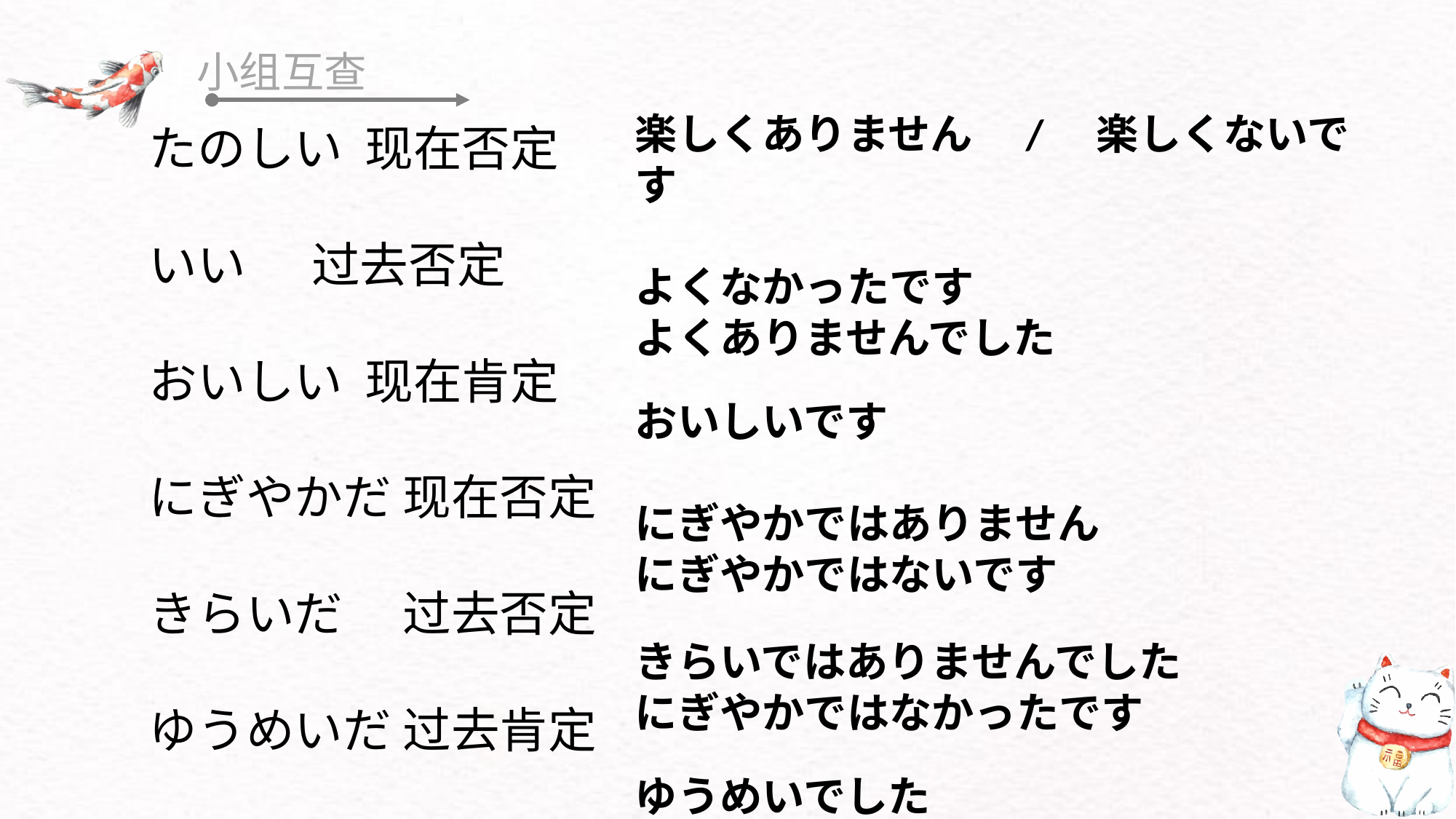

小组互查
楽しくありません　/　楽しくないです

よくなかったです
よくありませんでした

おいしいです

にぎやかではありません
にぎやかではないです

きらいではありませんでした
にぎやかではなかったです

ゆうめいでした

たのしい  现在否定

いい      过去否定

おいしい  现在肯定

にぎやかだ 现在否定

きらいだ 　过去否定

ゆうめいだ 过去肯定